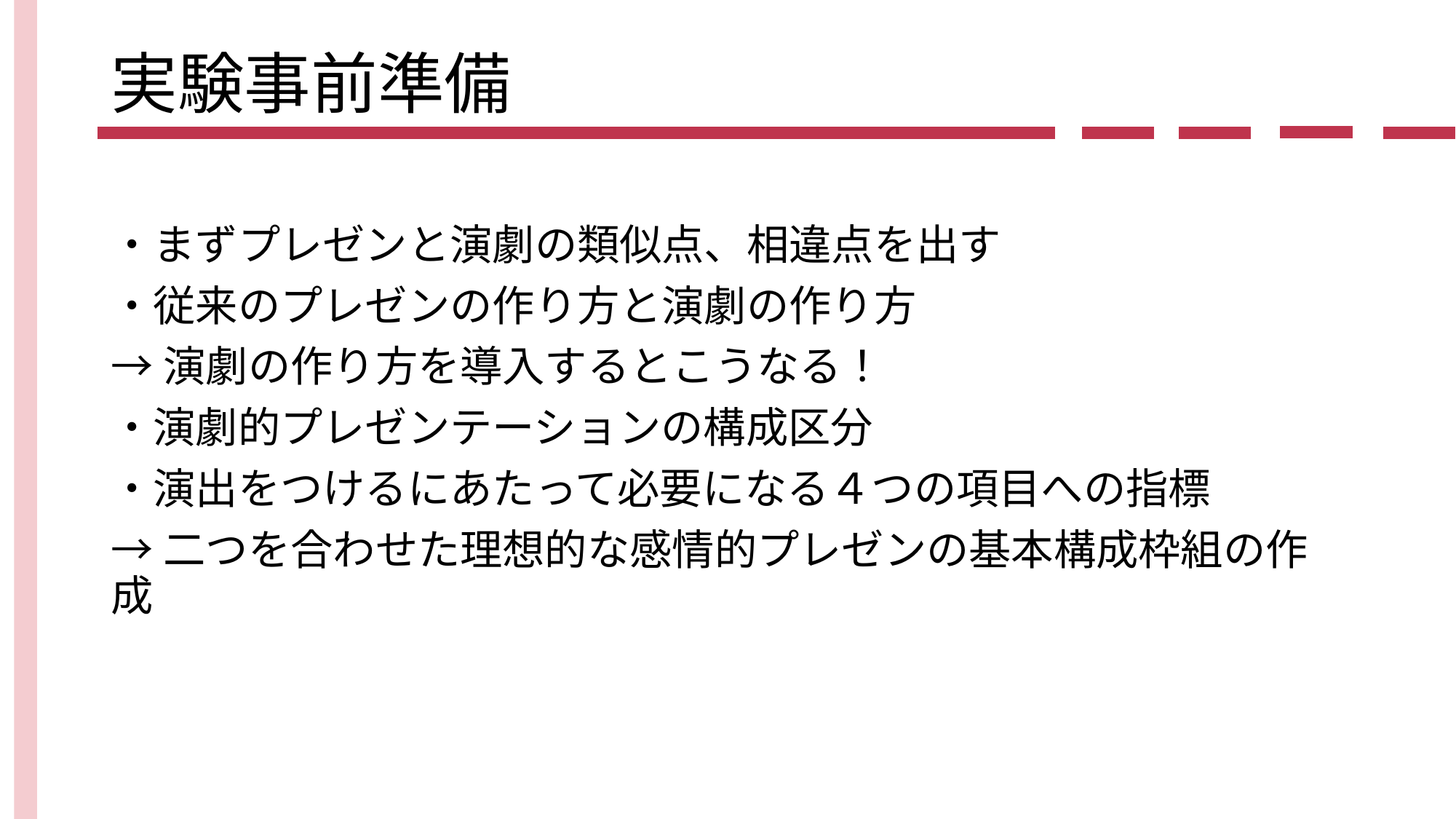

# 実験事前準備
・まずプレゼンと演劇の類似点、相違点を出す
・従来のプレゼンの作り方と演劇の作り方
→演劇の作り方を導入するとこうなる！
・演劇的プレゼンテーションの構成区分
・演出をつけるにあたって必要になる４つの項目への指標
→二つを合わせた理想的な感情的プレゼンの基本構成枠組の作成